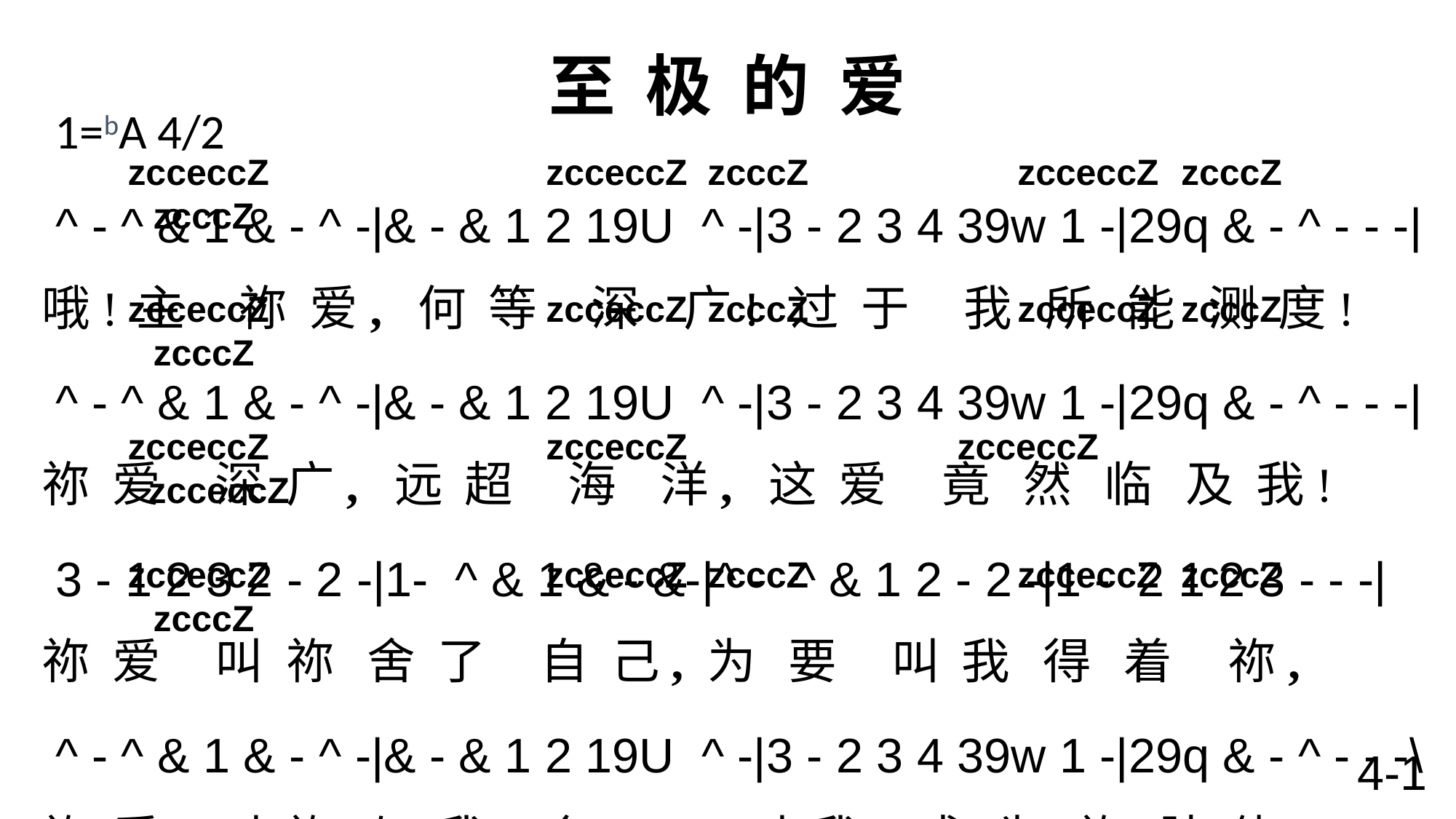

# 至  极  的  爱
  1=bA 4/2
zcceccZ                            zcceccZ  zcccZ                     zcceccZ   zcccZ            zcccZ
 ^ - ^ & 1 & - ^ -|& - & 1 2 19U  ^ -|3 - 2 3 4 39w 1 -|29q & - ^ - - -|
哦! 主     祢  爱,  何  等     深    广!   过  于     我   所   能   测  度!
 ^ - ^ & 1 & - ^ -|& - & 1 2 19U  ^ -|3 - 2 3 4 39w 1 -|29q & - ^ - - -|
祢  爱     深  广,  远  超     海    洋,  这  爱     竟   然   临   及  我!
 3 - 1 2 3 2 - 2 -|1-  ^ & 1 & - &-|^ -  ^ & 1 2 - 2 -|1 -  2 1 2 3 - - -|
祢  爱     叫  祢   舍  了     自  己, 为   要     叫  我   得   着     祢,
 ^ - ^ & 1 & - ^ -|& - & 1 2 19U  ^ -|3 - 2 3 4 39w 1 -|29q & - ^ - - -\
祢  爱     叫  祢   与  我     合    一,  叫  我     成   为   祢   肢  体。
zcceccZ                            zcceccZ  zcccZ                     zcceccZ   zcccZ            zcccZ
zcceccZ                            zcceccZ                           zcceccZ                                                 zcceccZ
zcceccZ                            zcceccZ  zcccZ                     zcceccZ   zcccZ            zcccZ
4-1